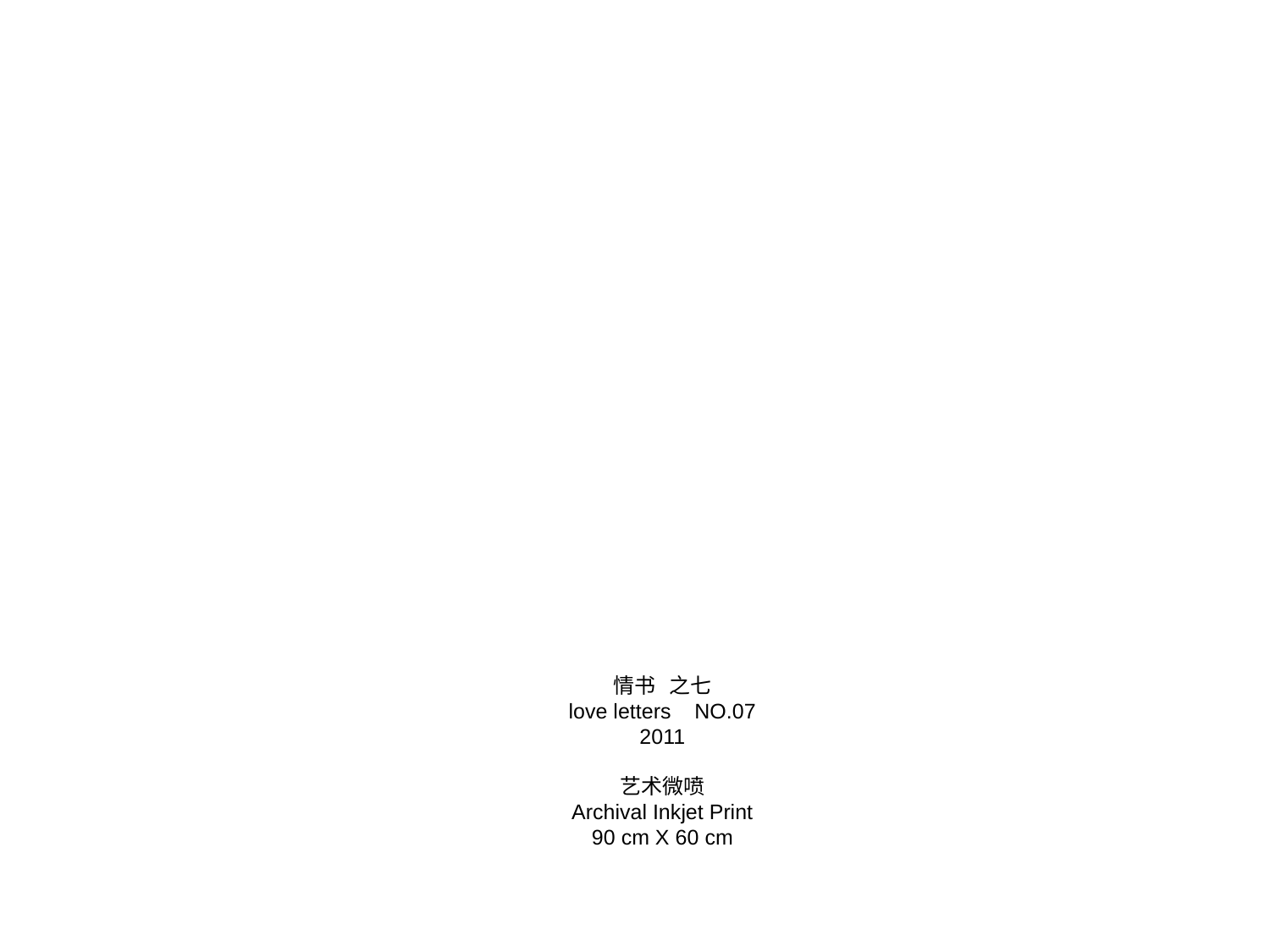

情书   之七
love letters    NO.07
2011

艺术微喷
Archival Inkjet Print
90 cm X 60 cm